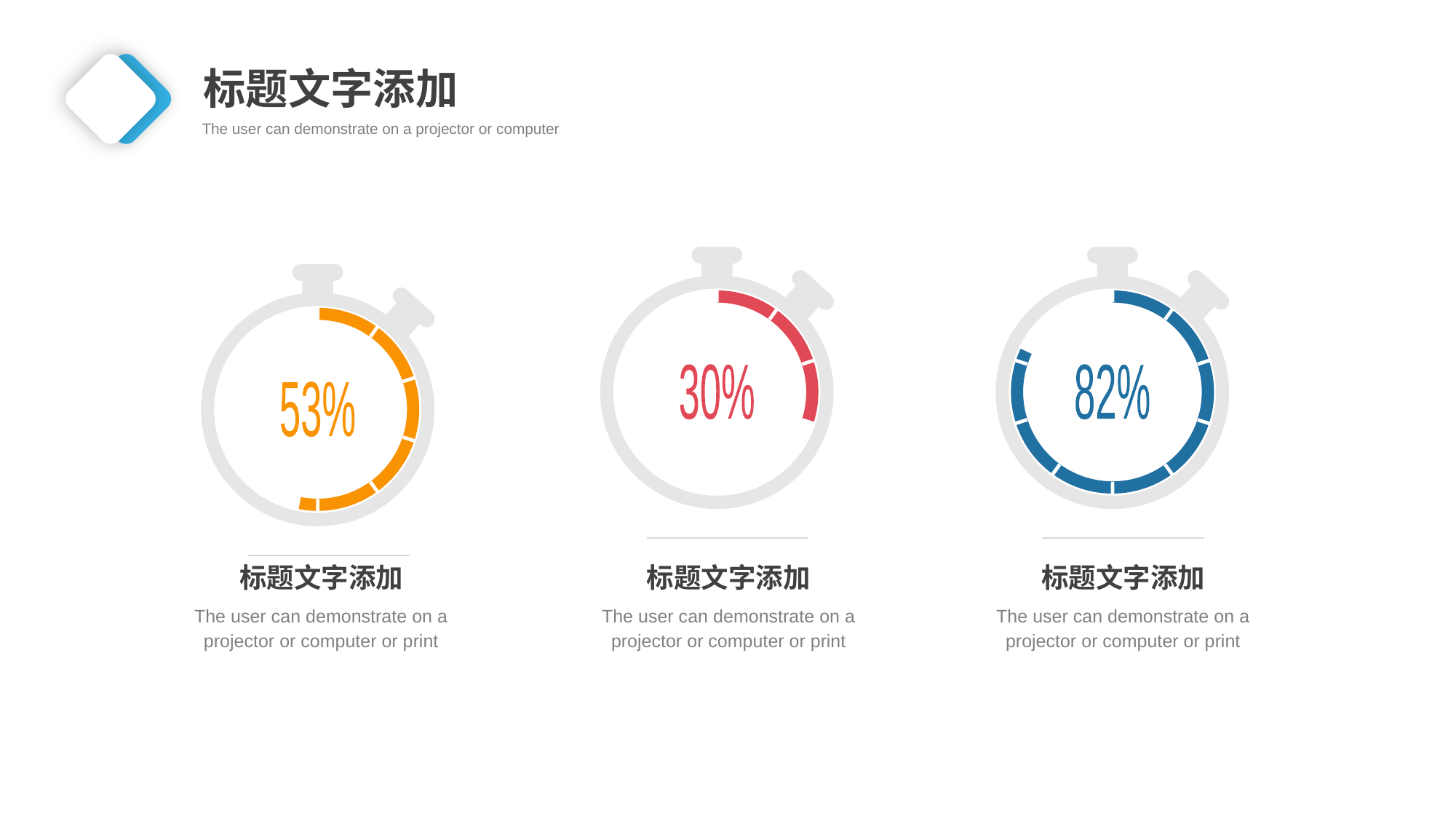

标题文字添加
The user can demonstrate on a projector or computer

30%

82%

53%
标题文字添加
The user can demonstrate on a projector or computer or print
标题文字添加
The user can demonstrate on a projector or computer or print
标题文字添加
The user can demonstrate on a projector or computer or print